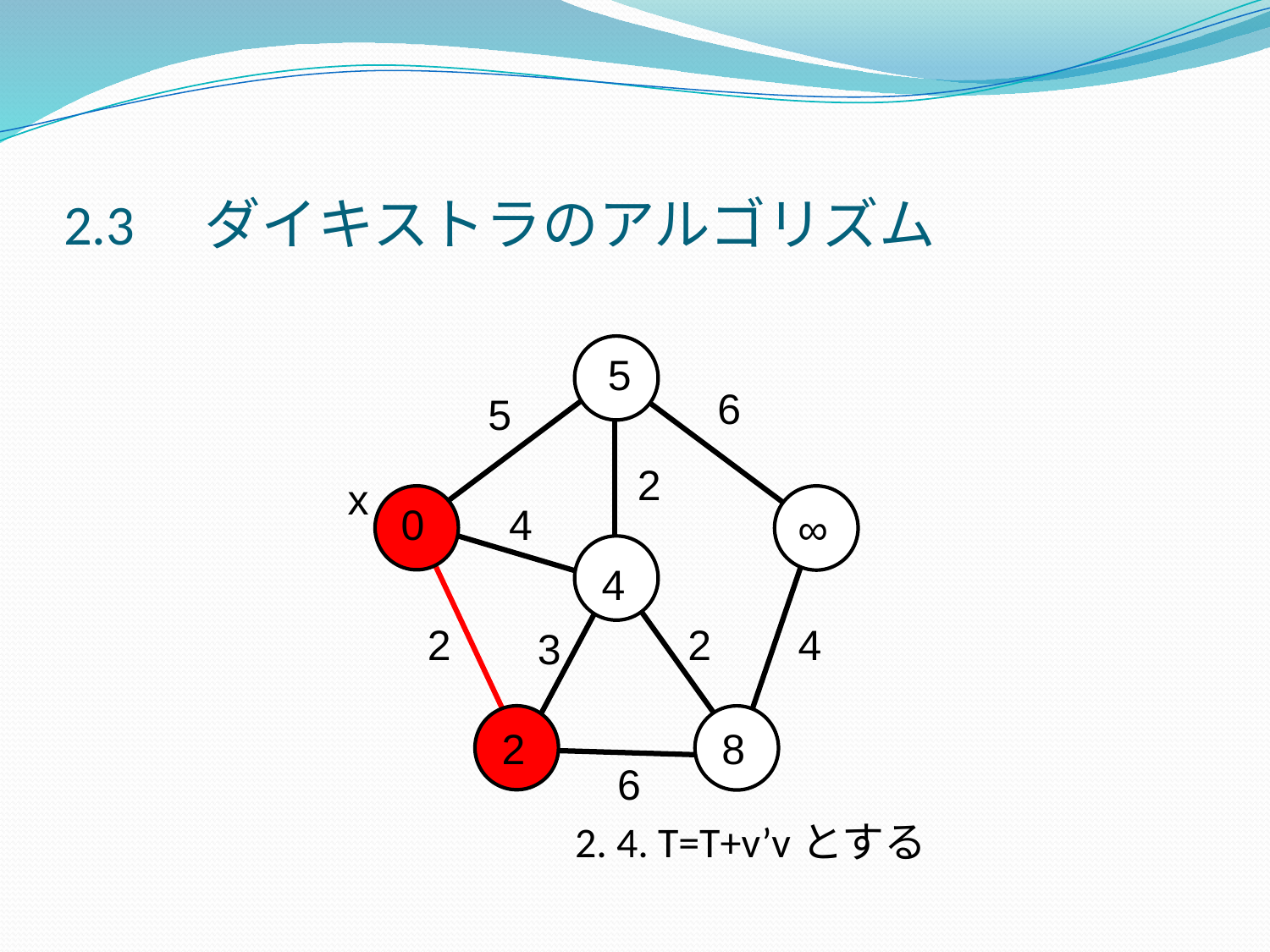

# 2.3　ダイキストラのアルゴリズム

　　　　       　　　           2. 4. T=T+v’vとする

5
6
5
2
x

0
4
∞

4
2
2
4
3

2
8
6